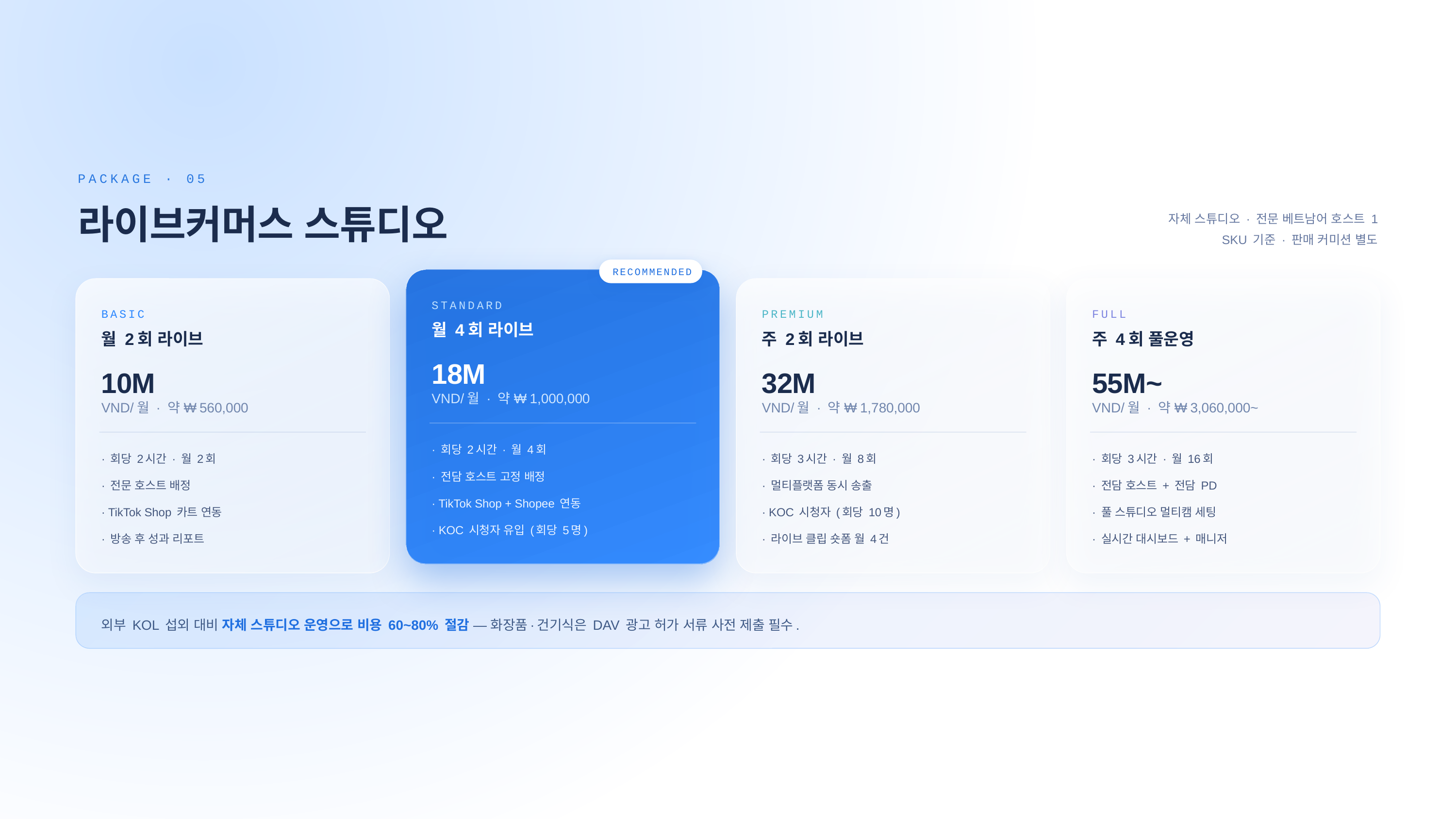

PACKAGE · 05
라이브커머스 스튜디오
자체 스튜디오 · 전문 베트남어 호스트 1 SKU 기준 · 판매 커미션 별도

RECOMMENDED

STANDARD
BASIC
PREMIUM
FULL
월 4회 라이브
월 2회 라이브
주 2회 라이브
주 4회 풀운영
18M
10M
32M
55M~
VND/월 · 약 ₩1,000,000
VND/월 · 약 ₩560,000
VND/월 · 약 ₩1,780,000
VND/월 · 약 ₩3,060,000~

· 회당 2시간 · 월 4회
· 회당 2시간 · 월 2회
· 회당 3시간 · 월 8회
· 회당 3시간 · 월 16회
· 전담 호스트 고정 배정
· 전문 호스트 배정
· 멀티플랫폼 동시 송출
· 전담 호스트 + 전담 PD
· TikTok Shop + Shopee 연동
· TikTok Shop 카트 연동
· KOC 시청자 (회당 10명)
· 풀 스튜디오 멀티캠 세팅
· KOC 시청자 유입 (회당 5명)
· 방송 후 성과 리포트
· 라이브 클립 숏폼 월 4건
· 실시간 대시보드 + 매니저

외부 KOL 섭외 대비 자체 스튜디오 운영으로 비용 60~80% 절감 — 화장품·건기식은 DAV 광고 허가 서류 사전 제출 필수.